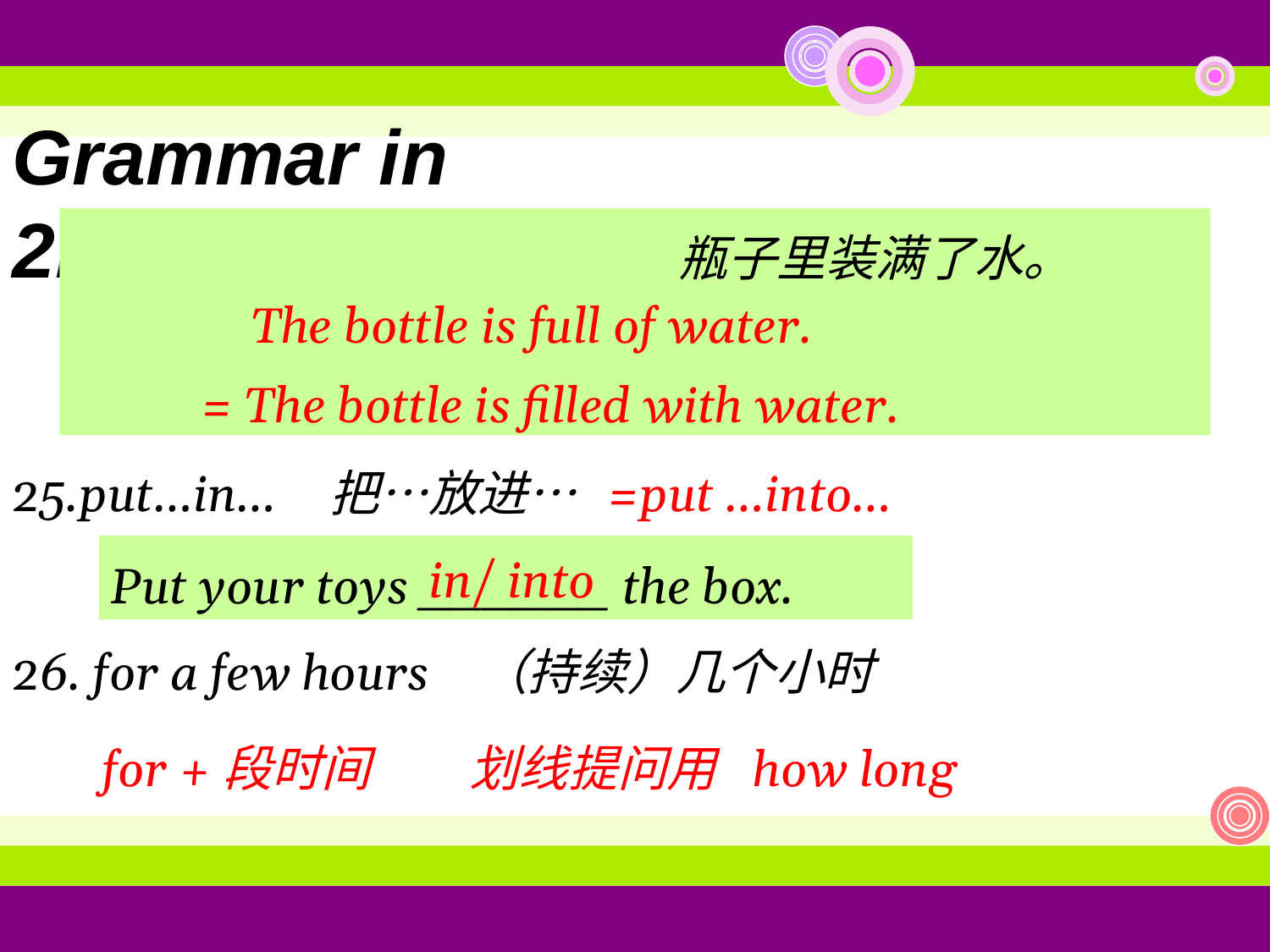

Grammar in 2b:
                        瓶子里装满了水。

The bottle is full of water.
= The bottle is filled with water.
25.put…in…
把…放进…
=put …into…
Put your toys ______ the box.
in/ into
26. for a few hours
（持续）几个小时
for +段时间    划线提问用 how long